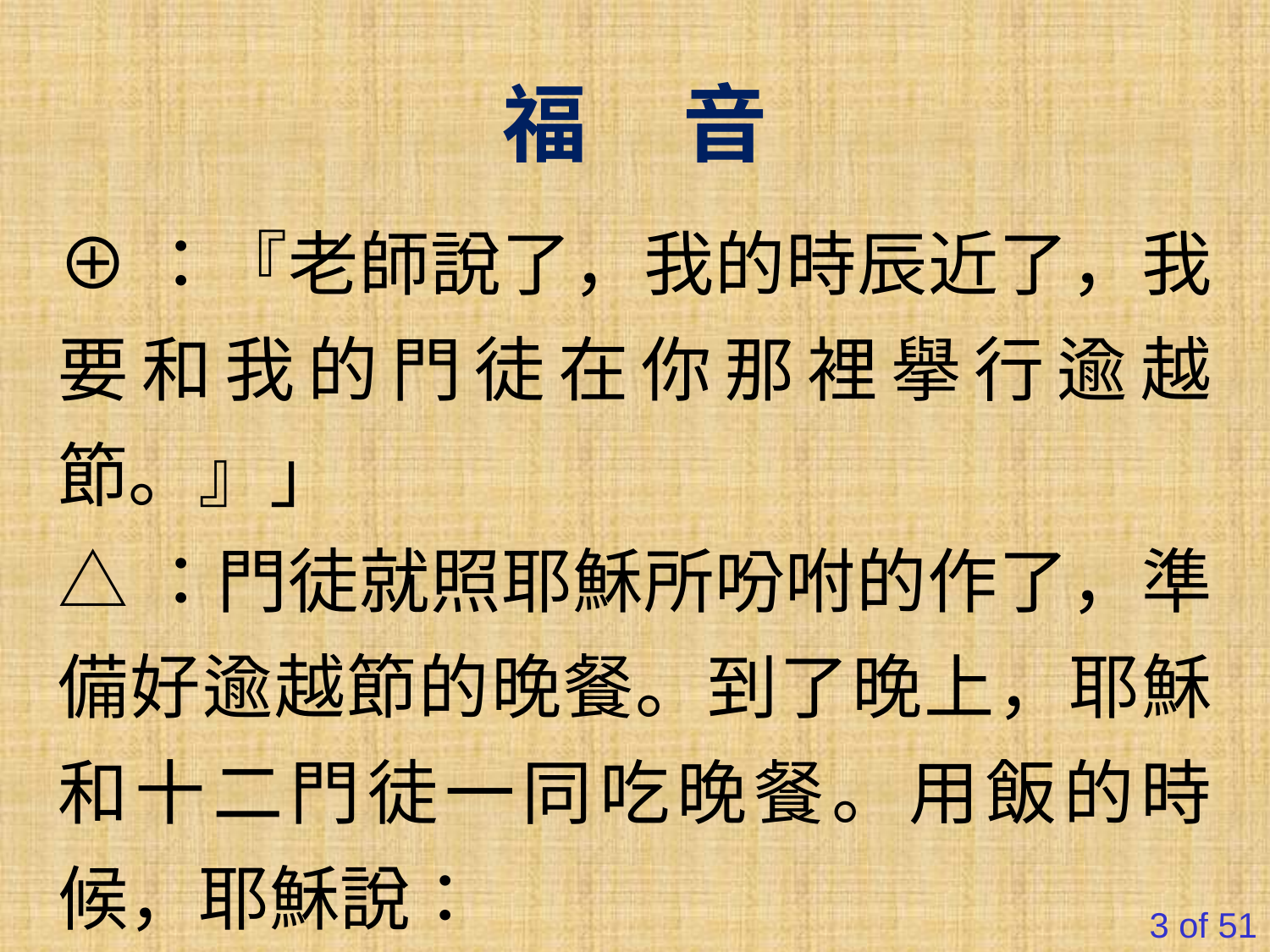

福     音

⊕：『老師說了，我的時辰近了，我要和我的門徒在你那裡擧行逾越節。』」
△：門徒就照耶穌所吩咐的作了，準備好逾越節的晚餐。到了晚上，耶穌和十二門徒一同吃晚餐。用飯的時候，耶穌說：
3 of 51